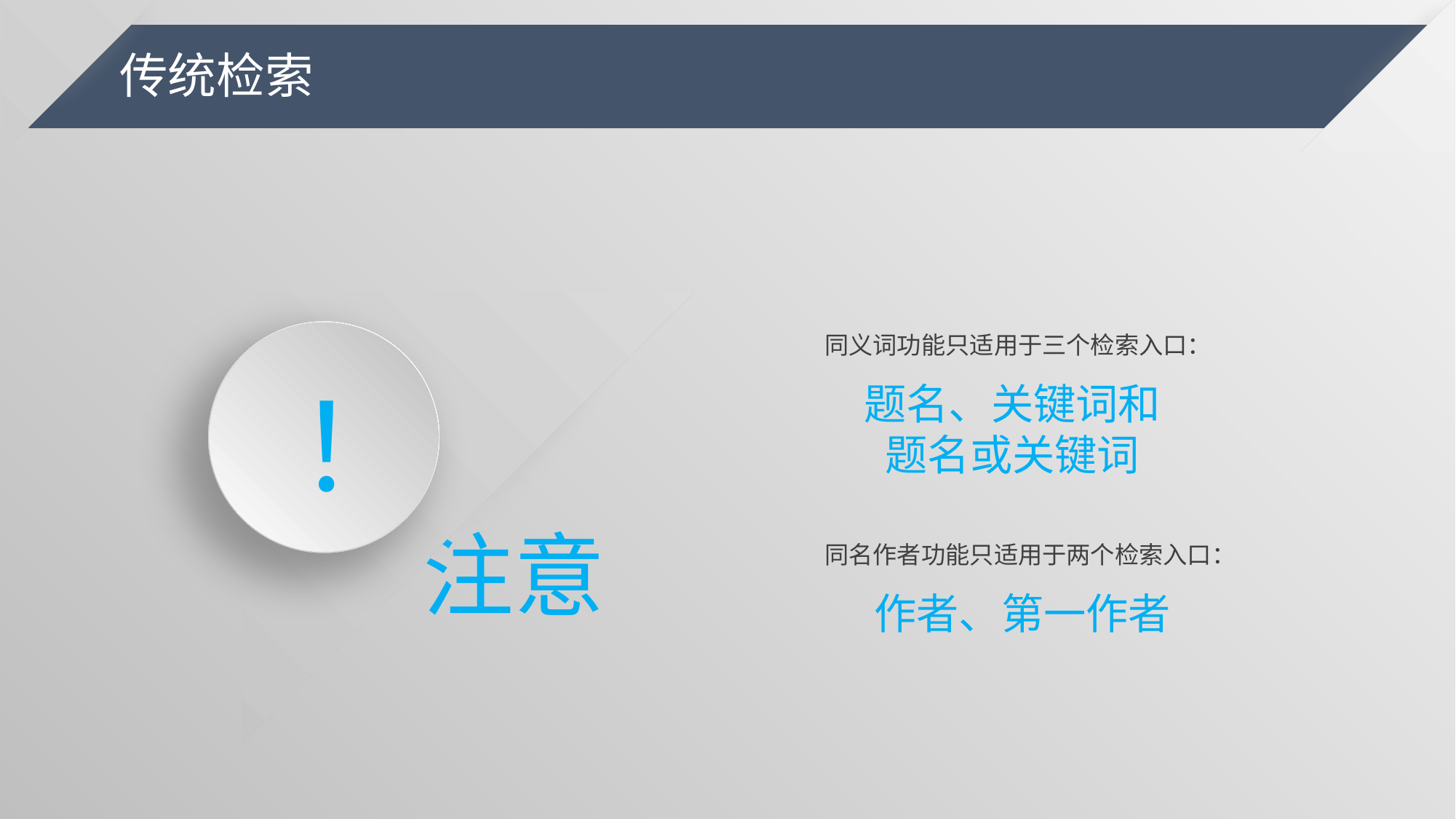

传统检索

同义词功能只适用于三个检索入口：

！
题名、关键词和题名或关键词
注意
同名作者功能只适用于两个检索入口：
作者、第一作者